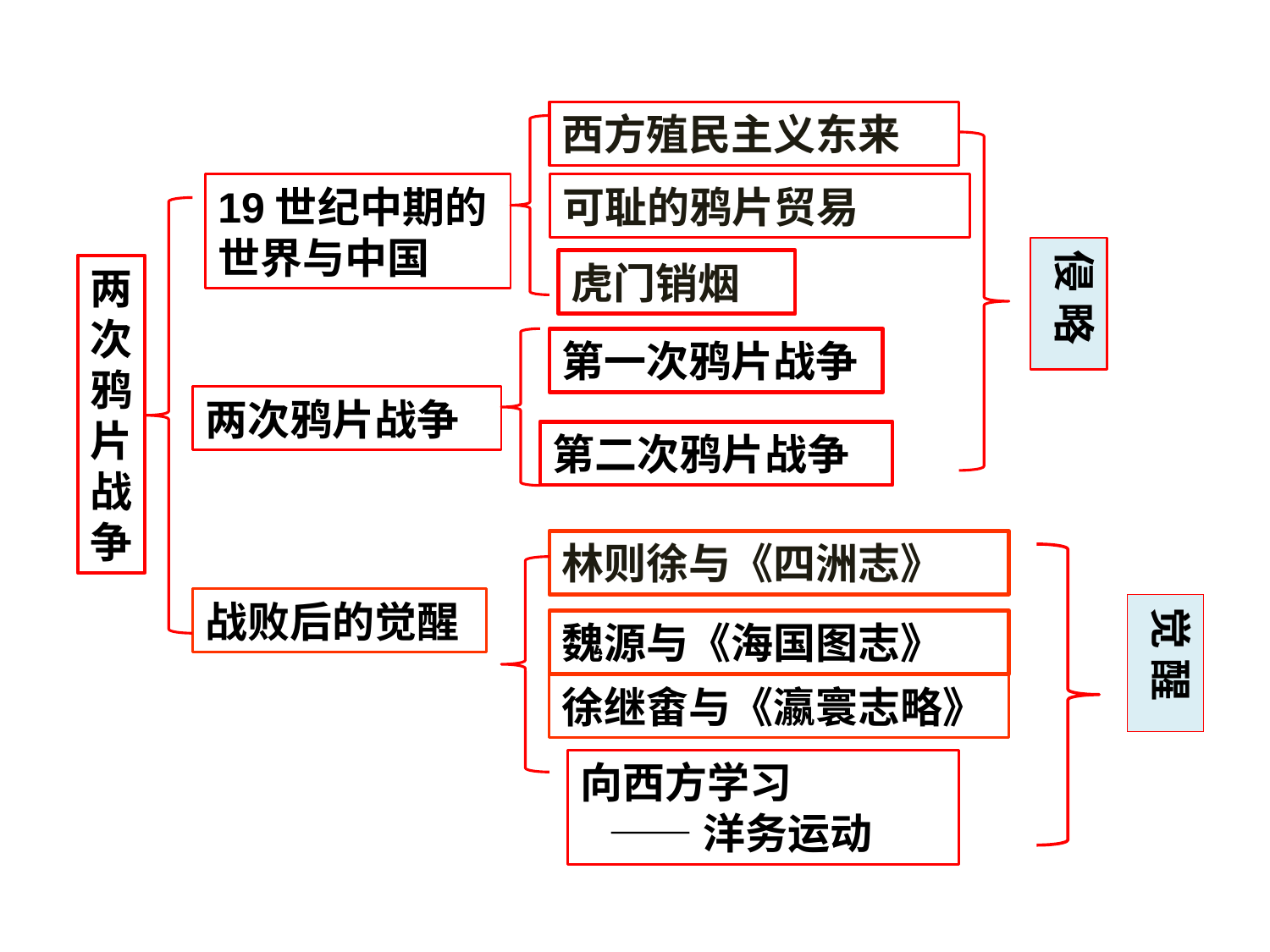

西方殖民主义东来

19世纪中期的
世界与中国
可耻的鸦片贸易

侵 略
虎门销烟
两
次
鸦
片
战
争

第一次鸦片战争
两次鸦片战争
第二次鸦片战争
林则徐与《四洲志》

战败后的觉醒
觉 醒
魏源与《海国图志》
徐继畬与《瀛寰志略》
向西方学习
   ——洋务运动